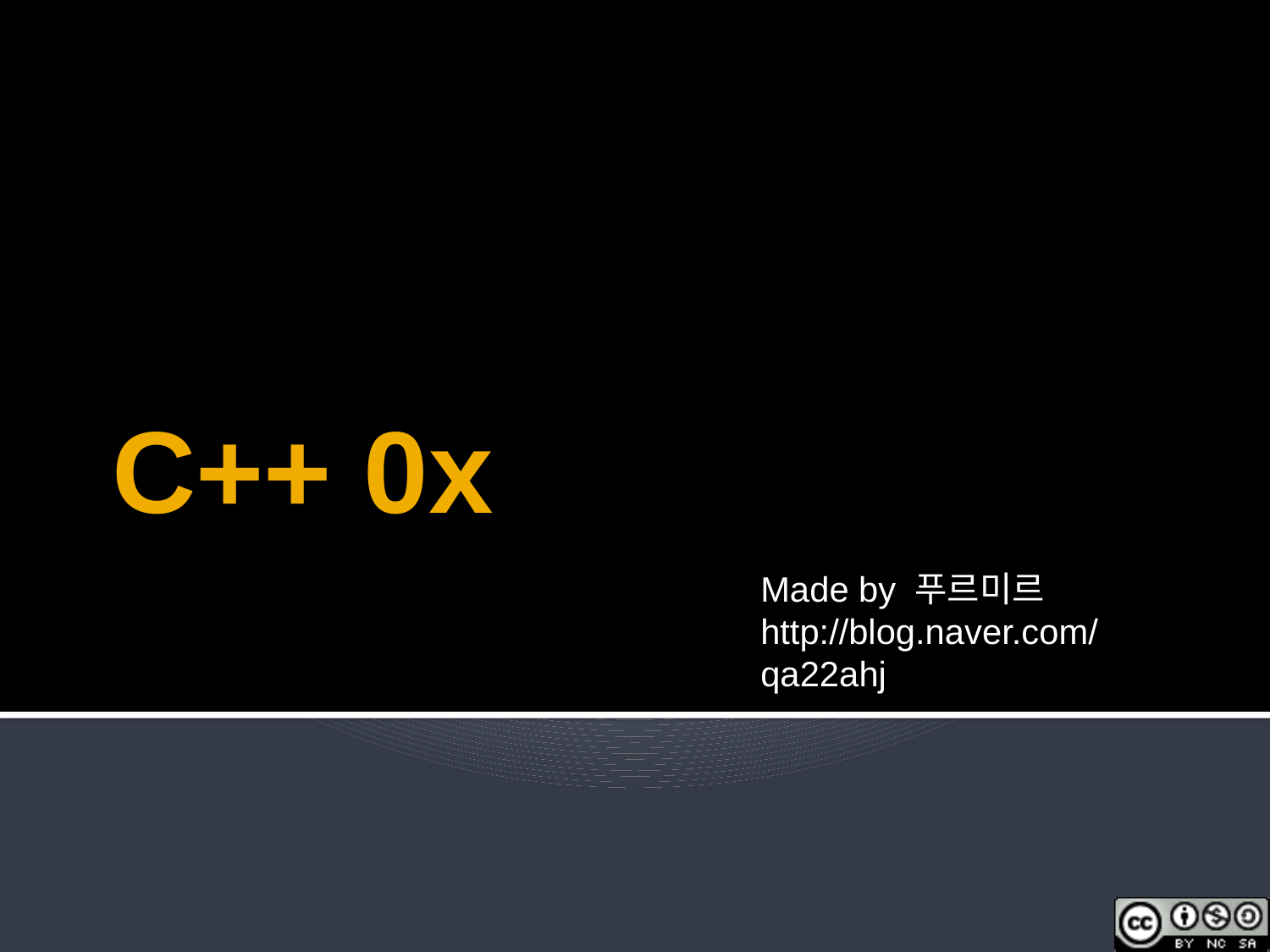

# C++ 0x
Made by 푸르미르
http://blog.naver.com/qa22ahj